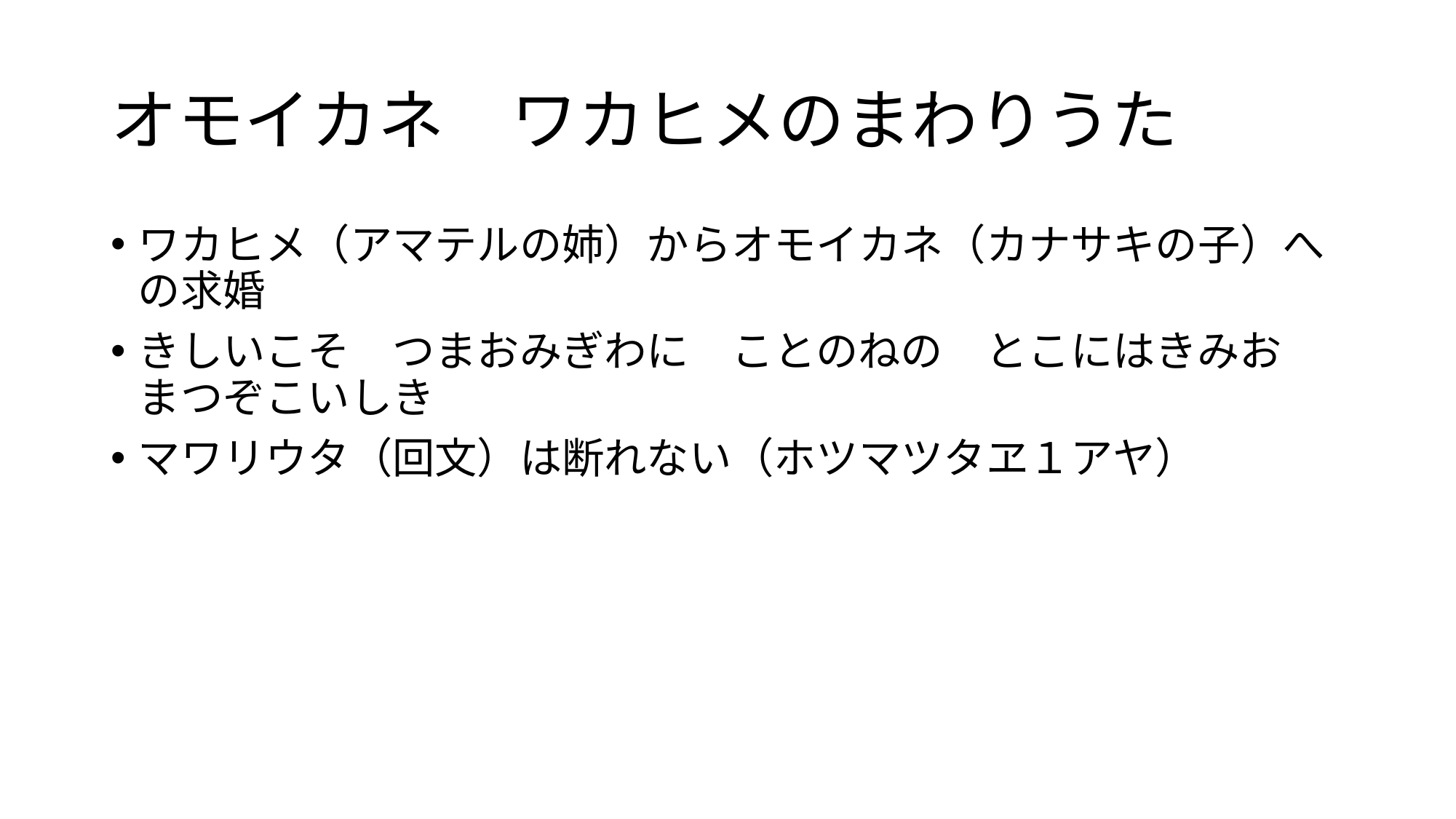

# オモイカネ　ワカヒメのまわりうた
ワカヒメ（アマテルの姉）からオモイカネ（カナサキの子）への求婚
きしいこそ　つまおみぎわに　ことのねの　とこにはきみお　まつぞこいしき
マワリウタ（回文）は断れない（ホツマツタヱ１アヤ）